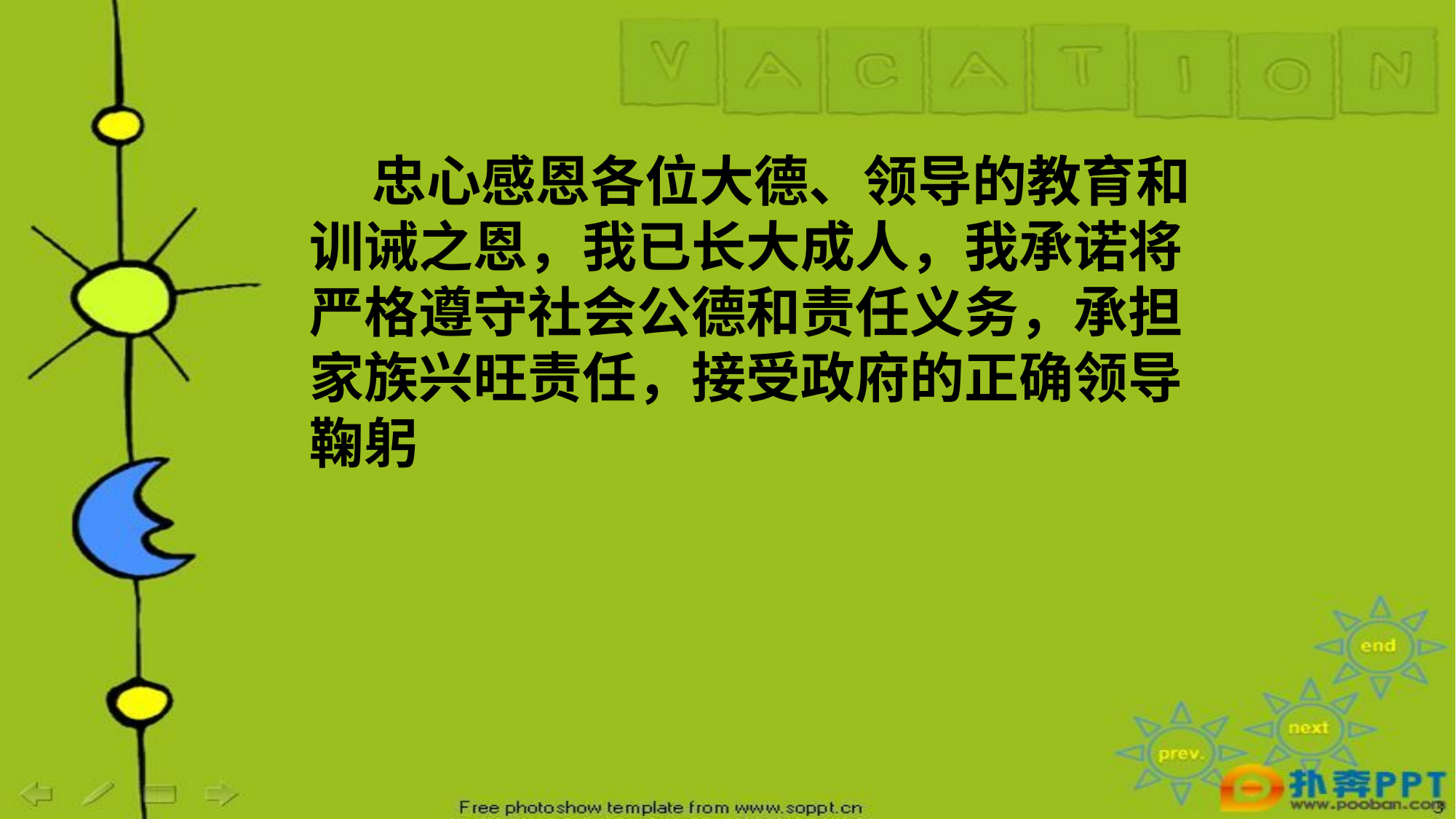

忠心感恩各位大德、领导的教育和训诫之恩，我已长大成人，我承诺将严格遵守社会公德和责任义务，承担家族兴旺责任，接受政府的正确领导
鞠躬